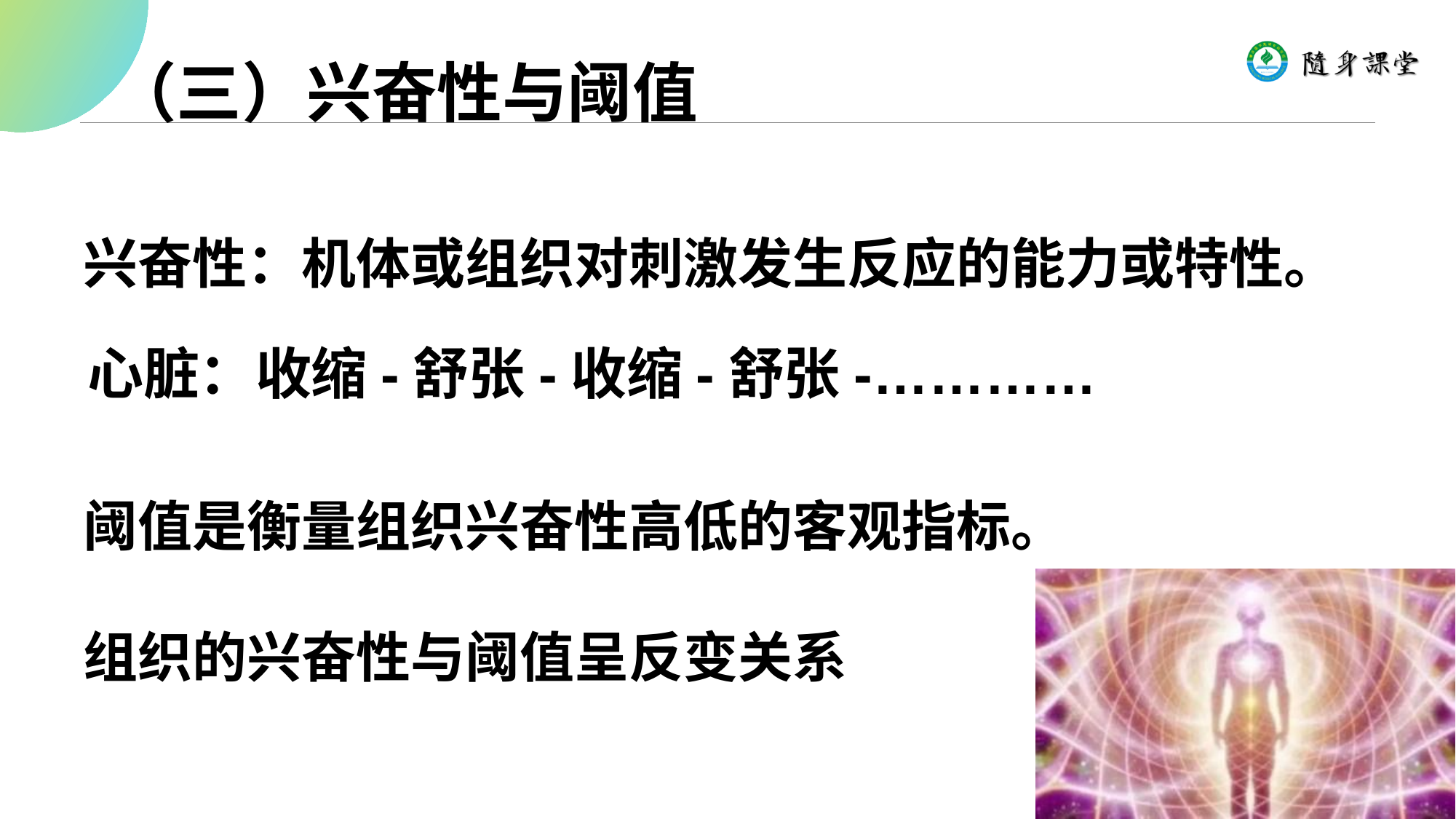

# （三）兴奋性与阈值
兴奋性：机体或组织对刺激发生反应的能力或特性。
心脏：收缩-舒张-收缩-舒张-…………
阈值是衡量组织兴奋性高低的客观指标。

组织的兴奋性与阈值呈反变关系